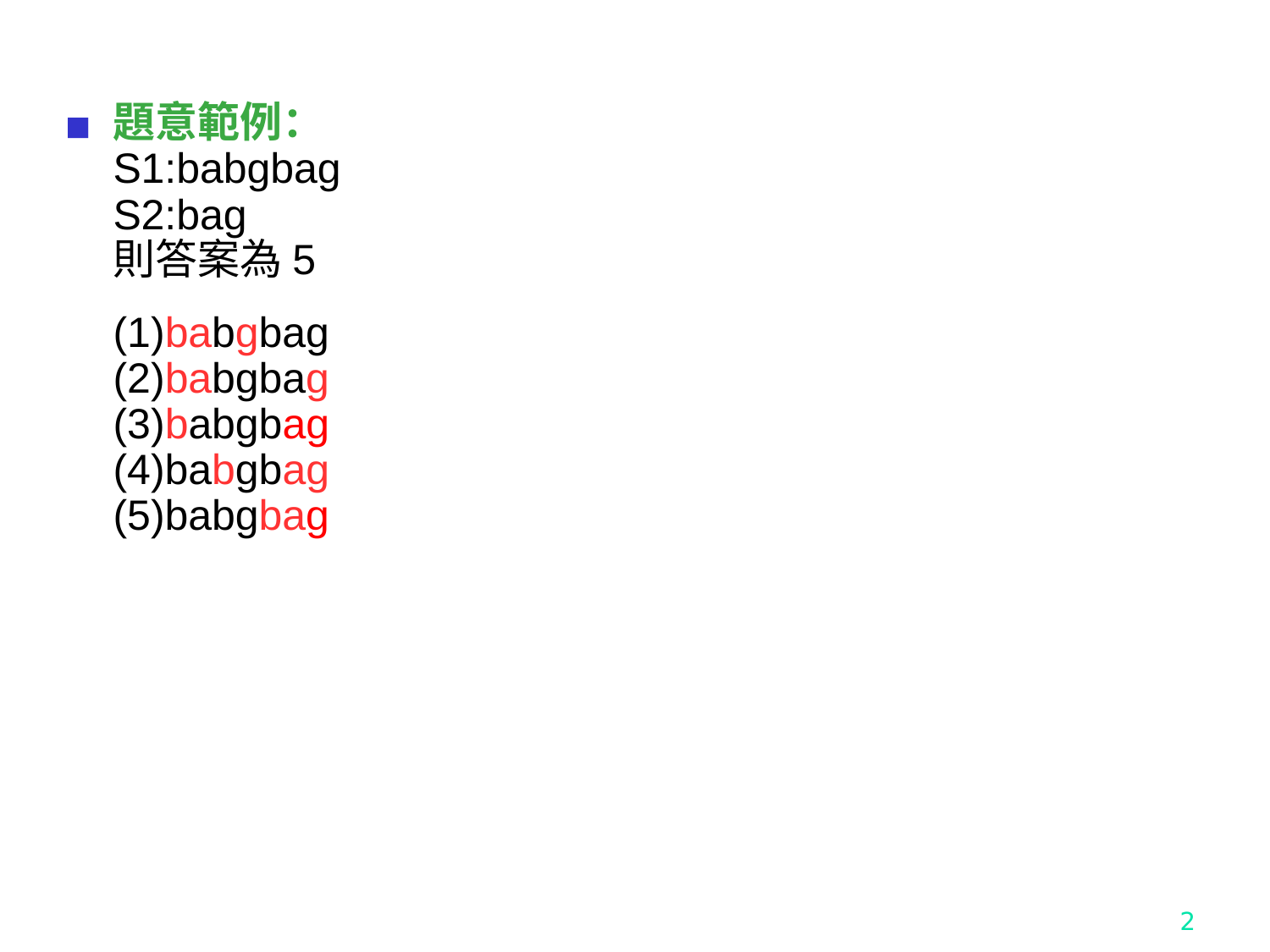

題意範例：
S1:babgbag
S2:bag
則答案為5

(1)babgbag
(2)babgbag
(3)babgbag
(4)babgbag
(5)babgbag

2